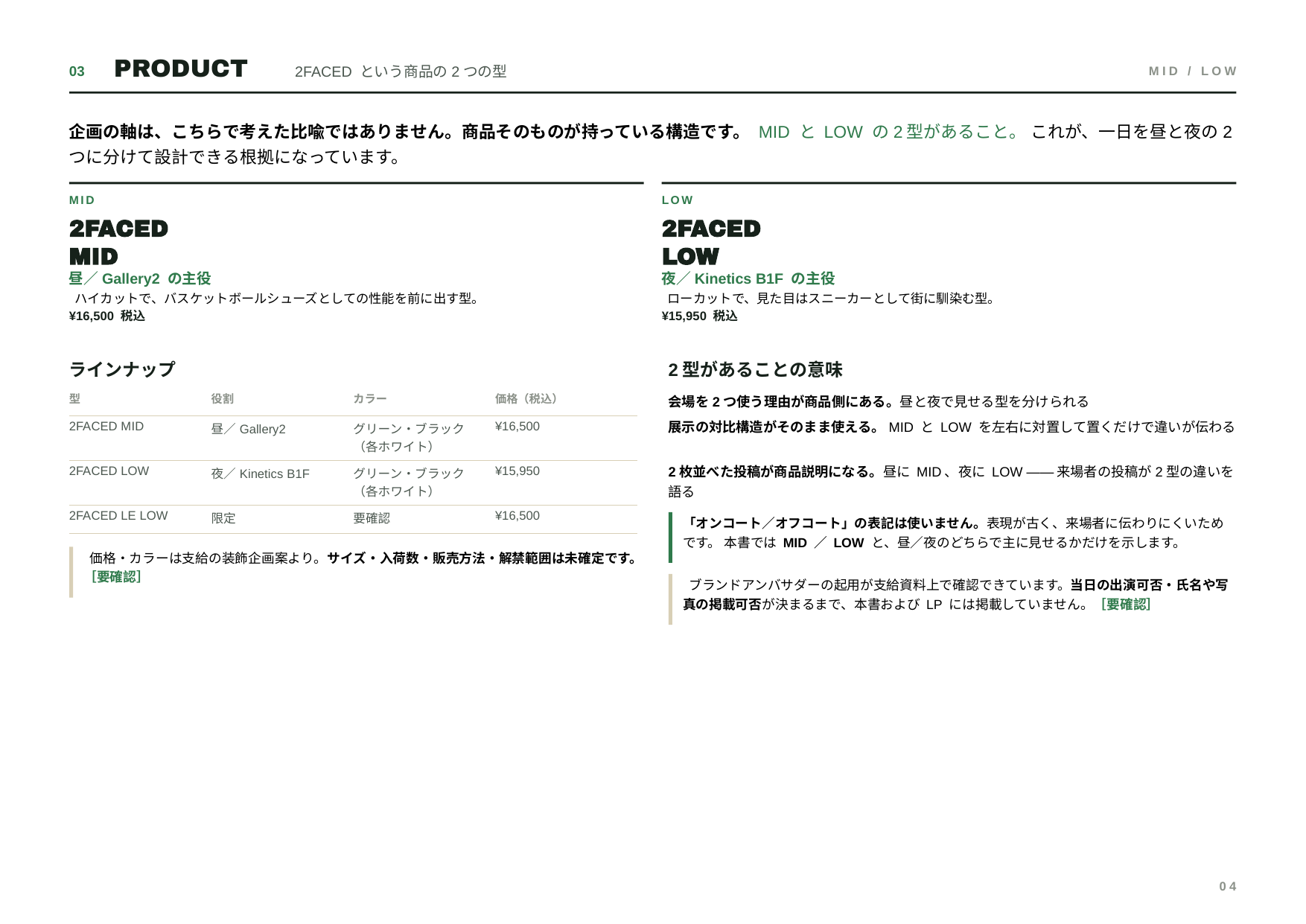

PRODUCT
03
2FACED という商品の2つの型
MID / LOW

企画の軸は、こちらで考えた比喩ではありません。商品そのものが持っている構造です。 MID と LOW の2型があること。 これが、一日を昼と夜の2つに分けて設計できる根拠になっています。

MID
LOW
2FACED
MID
2FACED
LOW
昼／Gallery2 の主役
夜／Kinetics B1F の主役
 ハイカットで、バスケットボールシューズとしての性能を前に出す型。
 ローカットで、見た目はスニーカーとして街に馴染む型。
¥16,500 税込
¥15,950 税込
ラインナップ
2型があることの意味
| 型 | 役割 | カラー | 価格（税込） |
| --- | --- | --- | --- |
| 2FACED MID | 昼／Gallery2 | グリーン・ブラック（各ホワイト） | ¥16,500 |
| 2FACED LOW | 夜／Kinetics B1F | グリーン・ブラック（各ホワイト） | ¥15,950 |
| 2FACED LE LOW | 限定 | 要確認 | ¥16,500 |
会場を2つ使う理由が商品側にある。昼と夜で見せる型を分けられる
展示の対比構造がそのまま使える。MID と LOW を左右に対置して置くだけで違いが伝わる
2枚並べた投稿が商品説明になる。昼に MID、夜に LOW ——来場者の投稿が2型の違いを語る

「オンコート／オフコート」の表記は使いません。表現が古く、来場者に伝わりにくいためです。 本書では MID ／ LOW と、昼／夜のどちらで主に見せるかだけを示します。

 価格・カラーは支給の装飾企画案より。サイズ・入荷数・販売方法・解禁範囲は未確定です。［要確認］

 ブランドアンバサダーの起用が支給資料上で確認できています。当日の出演可否・氏名や写真の掲載可否が決まるまで、本書および LP には掲載していません。［要確認］
04